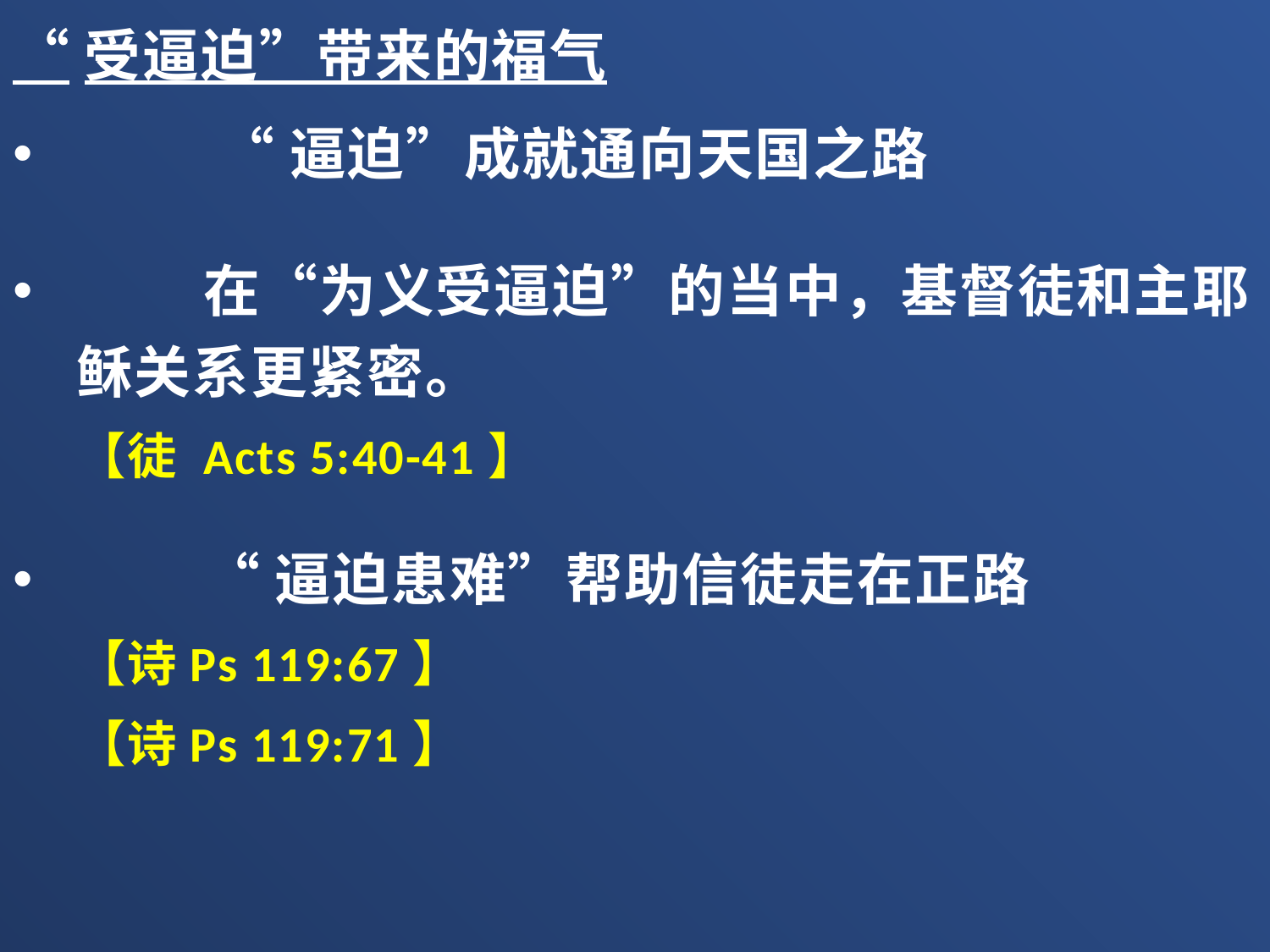

“受逼迫”带来的福气
	 “逼迫”成就通向天国之路

	在“为义受逼迫”的当中，基督徒和主耶稣关系更紧密。
【徒 Acts 5:40-41】

	“逼迫患难”帮助信徒走在正路
【诗Ps 119:67】
【诗Ps 119:71】